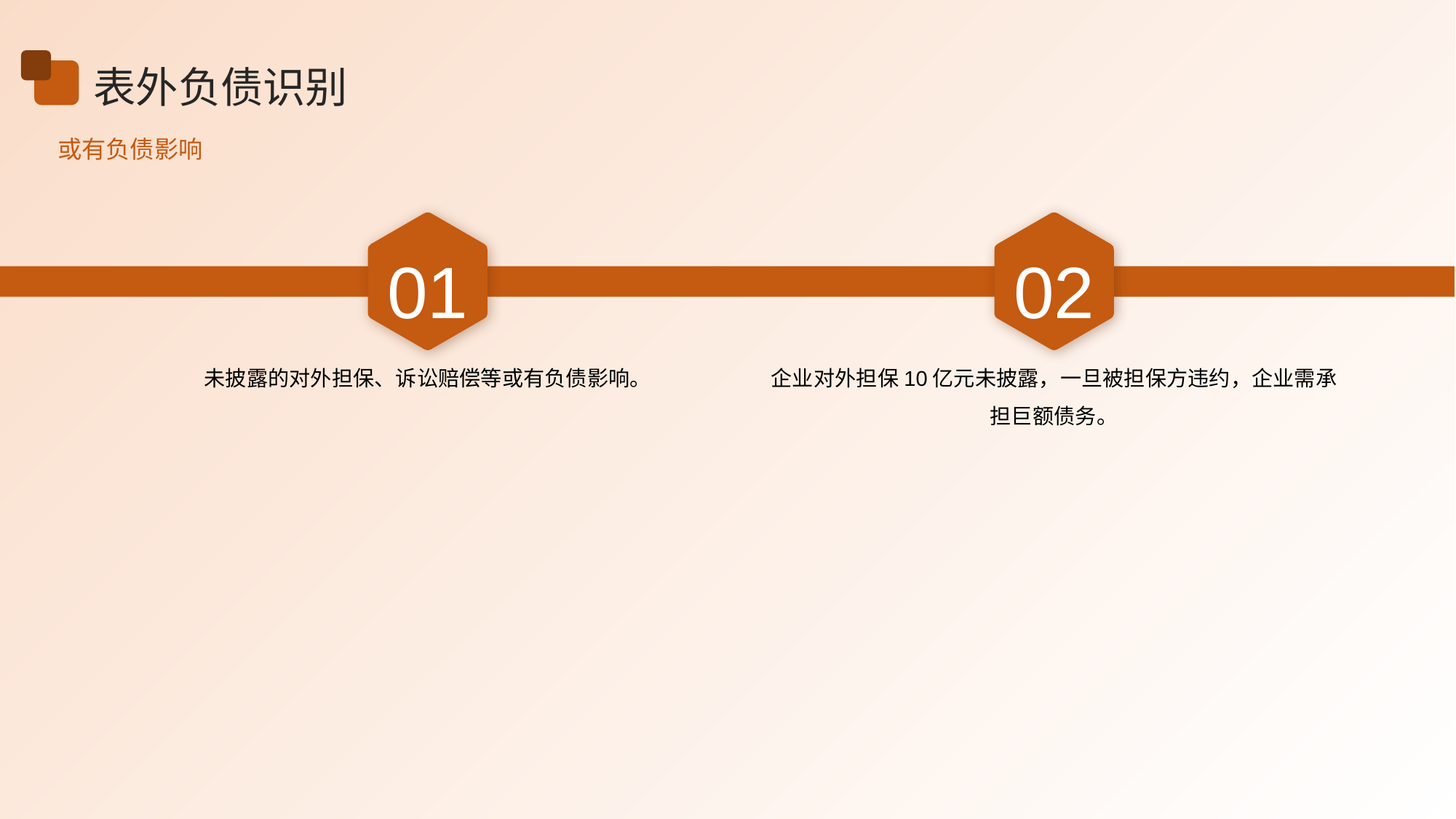

表外负债识别
或有负债影响

02
01

企业对外担保10亿元未披露，一旦被担保方违约，企业需承担巨额债务。
未披露的对外担保、诉讼赔偿等或有负债影响。